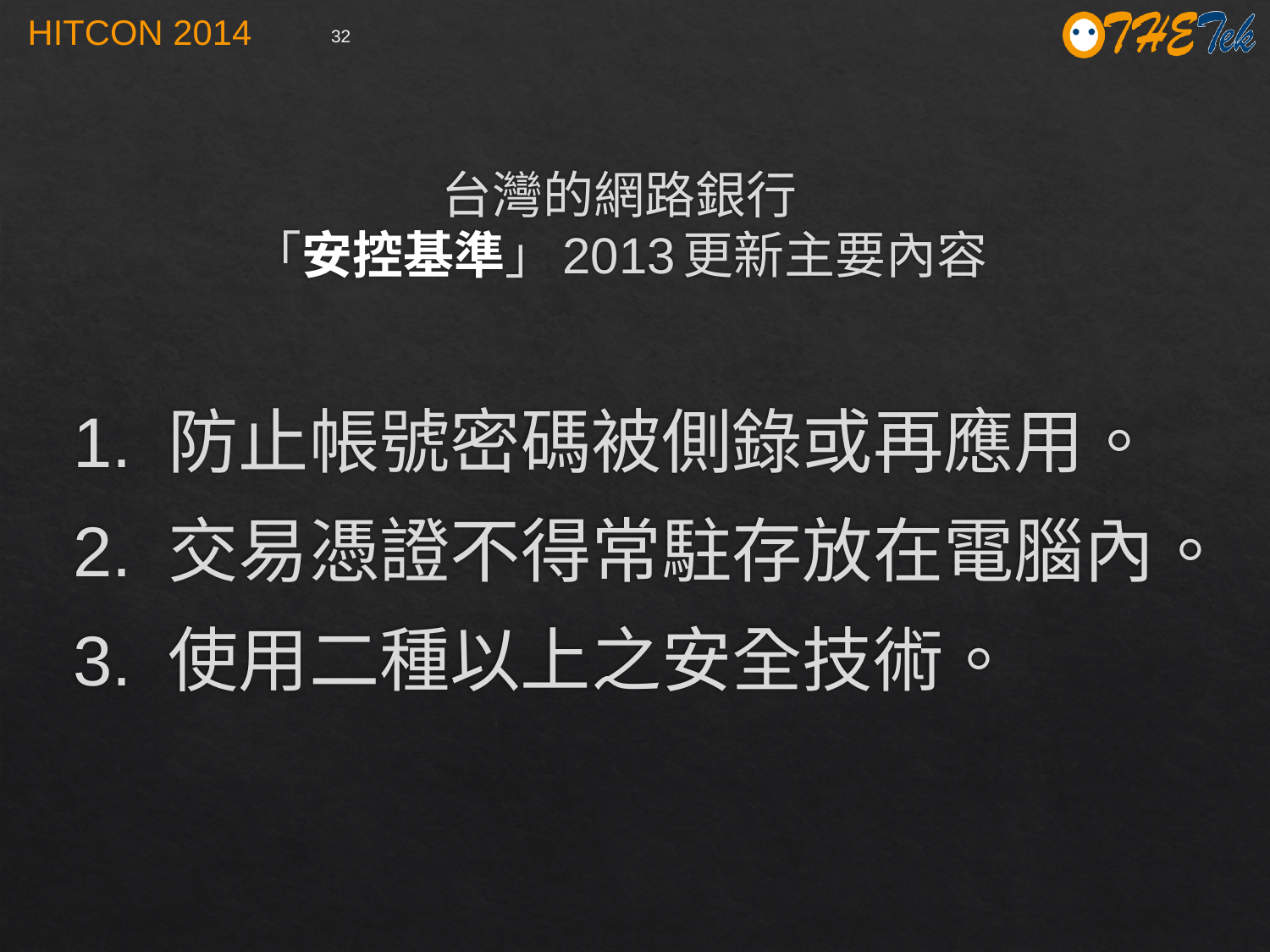

32
# 台灣的網路銀行 「安控基準」2013更新主要內容
1. 防止帳號密碼被側錄或再應用。
2. 交易憑證不得常駐存放在電腦內。
3. 使用二種以上之安全技術。